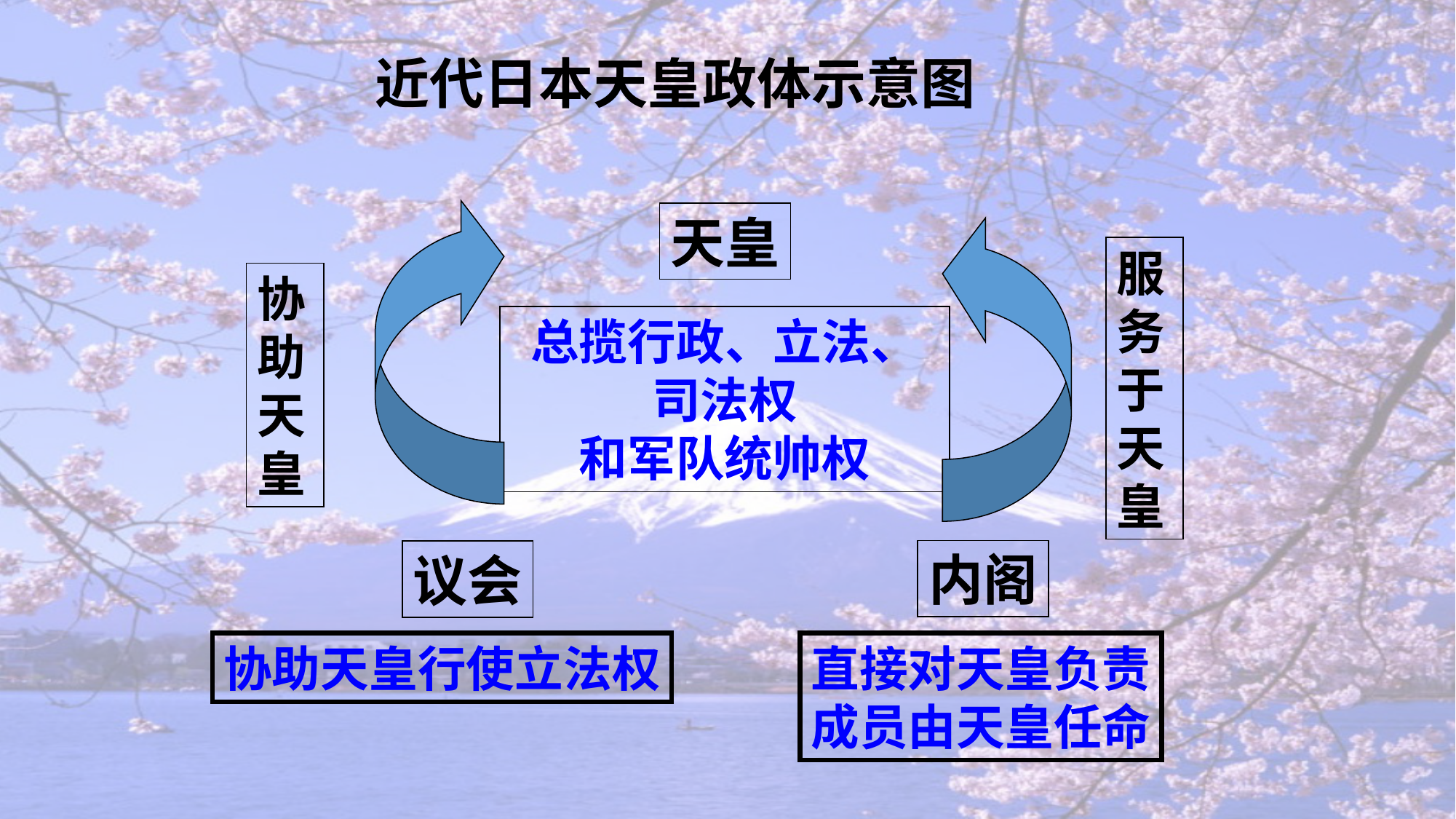

近代日本天皇政体示意图

天皇

服务于天皇
协助天皇
总揽行政、立法、司法权
和军队统帅权
内阁
议会
协助天皇行使立法权
直接对天皇负责
成员由天皇任命